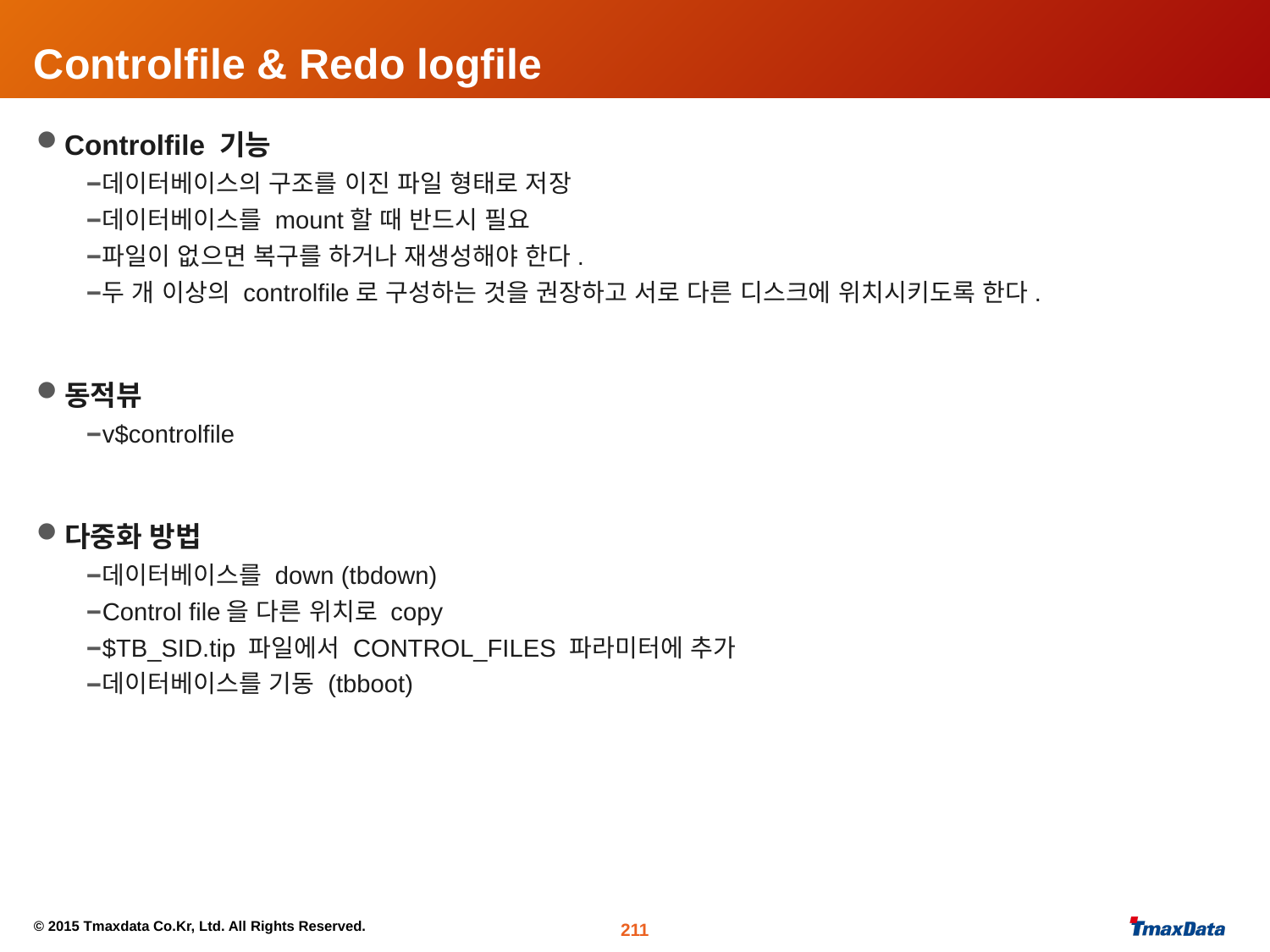

# Controlfile & Redo logfile
Controlfile 기능
데이터베이스의 구조를 이진 파일 형태로 저장
데이터베이스를 mount할 때 반드시 필요
파일이 없으면 복구를 하거나 재생성해야 한다.
두 개 이상의 controlfile로 구성하는 것을 권장하고 서로 다른 디스크에 위치시키도록 한다.

동적뷰
v$controlfile

다중화 방법
데이터베이스를 down (tbdown)
Control file을 다른 위치로 copy
$TB_SID.tip 파일에서 CONTROL_FILES 파라미터에 추가
데이터베이스를 기동 (tbboot)